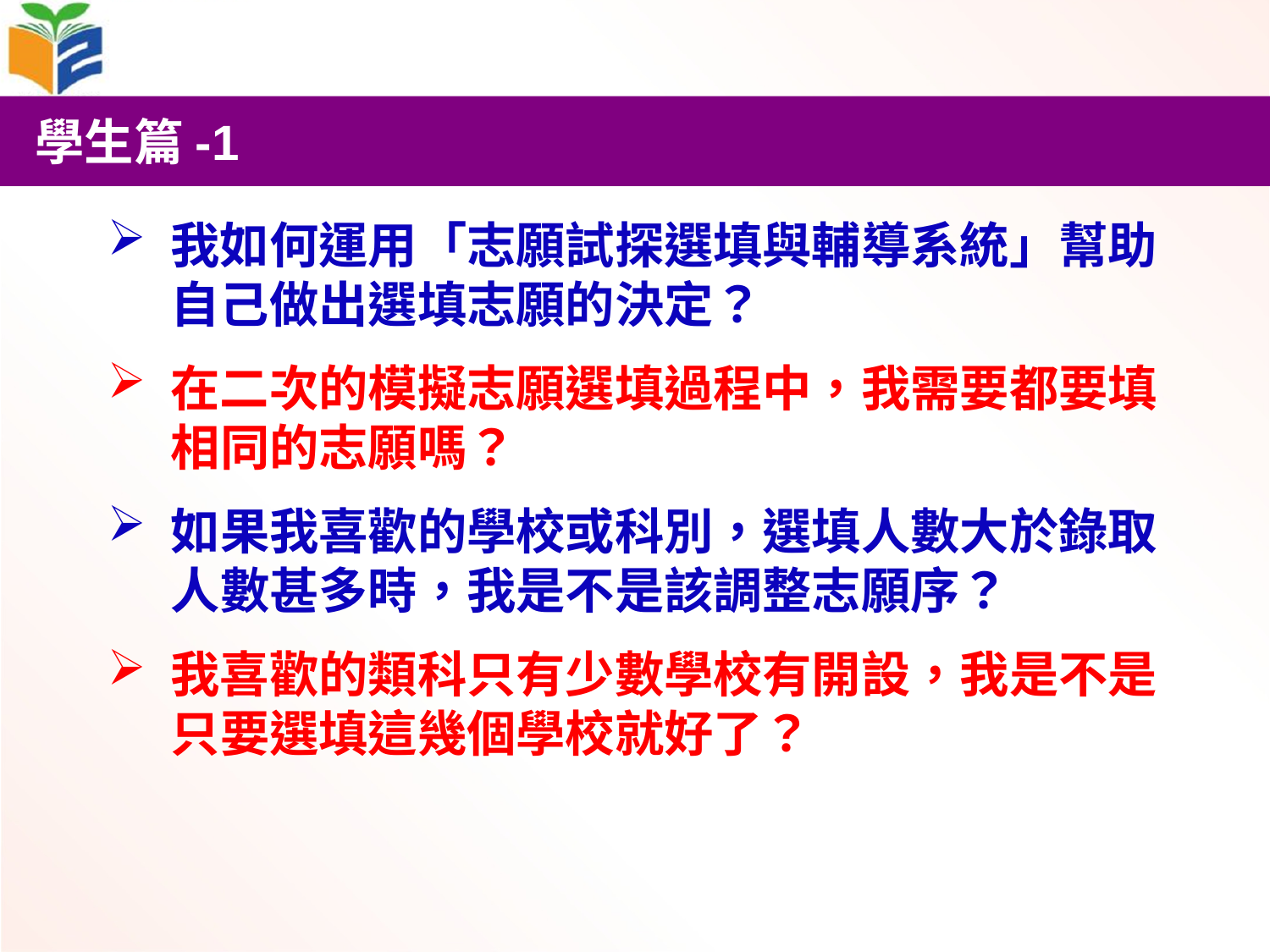

學生篇-1
我如何運用「志願試探選填與輔導系統」幫助自己做出選填志願的決定？
在二次的模擬志願選填過程中，我需要都要填相同的志願嗎？
如果我喜歡的學校或科別，選填人數大於錄取人數甚多時，我是不是該調整志願序？
我喜歡的類科只有少數學校有開設，我是不是只要選填這幾個學校就好了？